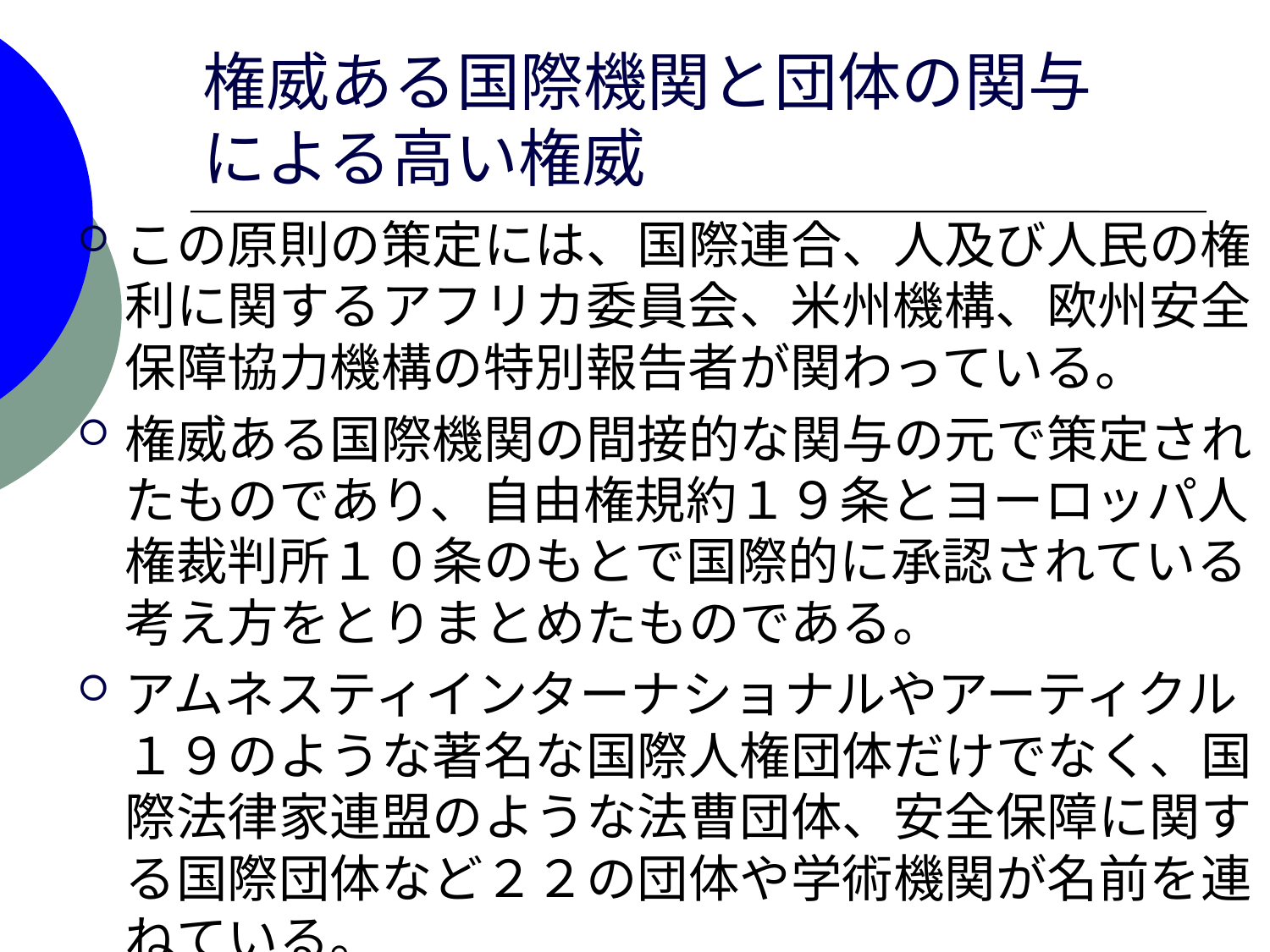

# 権威ある国際機関と団体の関与 による高い権威
この原則の策定には、国際連合、人及び人民の権利に関するアフリカ委員会、米州機構、欧州安全保障協力機構の特別報告者が関わっている。
権威ある国際機関の間接的な関与の元で策定されたものであり、自由権規約１９条とヨーロッパ人権裁判所１０条のもとで国際的に承認されている考え方をとりまとめたものである。
アムネスティインターナショナルやアーティクル１９のような著名な国際人権団体だけでなく、国際法律家連盟のような法曹団体、安全保障に関する国際団体など２２の団体や学術機関が名前を連ねている。